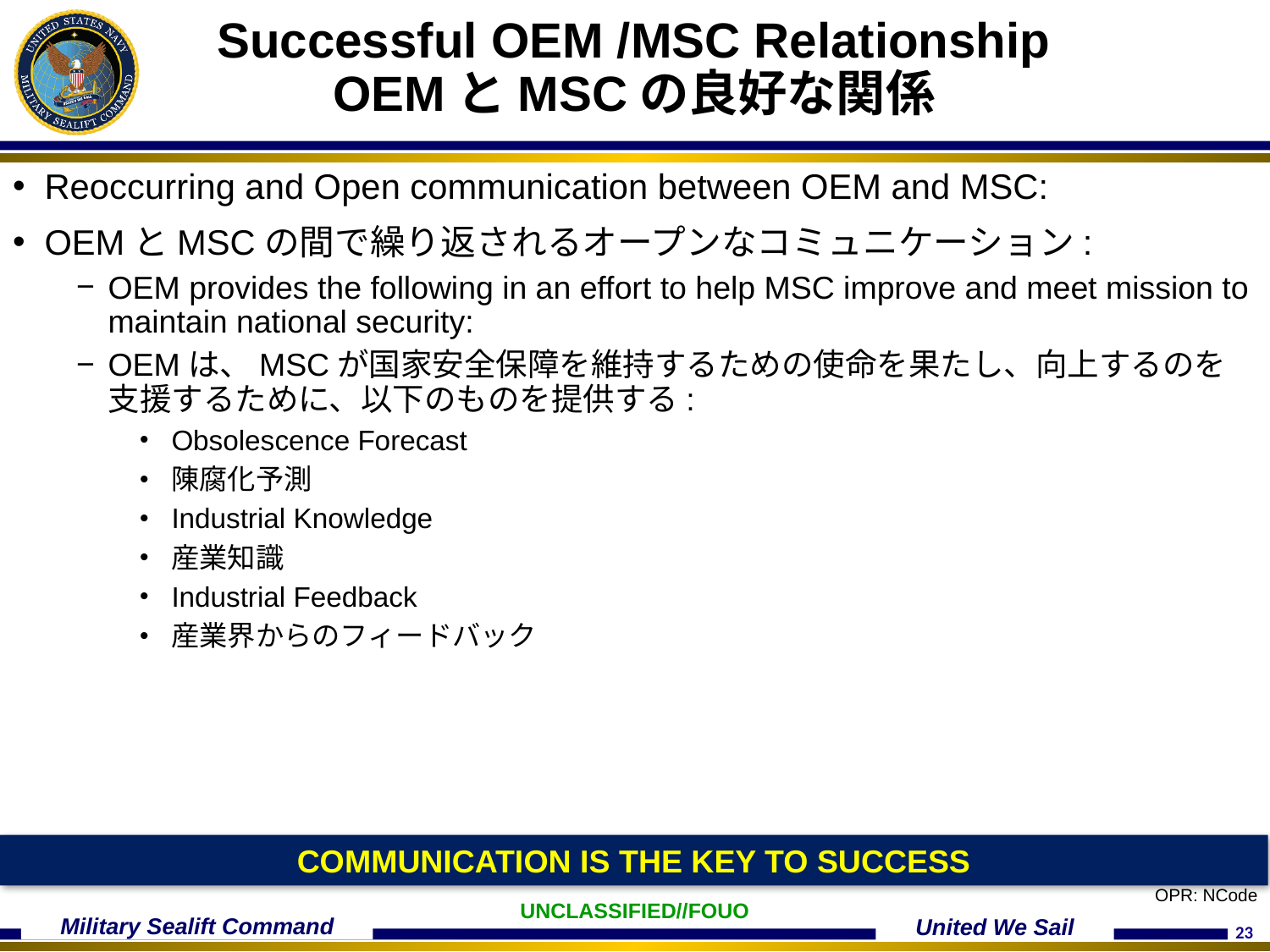

# Successful OEM /MSC Relationship OEMとMSCの良好な関係
Reoccurring and Open communication between OEM and MSC:
OEMとMSCの間で繰り返されるオープンなコミュニケーション:
OEM provides the following in an effort to help MSC improve and meet mission to maintain national security:
OEMは、MSCが国家安全保障を維持するための使命を果たし、向上するのを支援するために、以下のものを提供する:
Obsolescence Forecast
陳腐化予測
Industrial Knowledge
産業知識
Industrial Feedback
産業界からのフィードバック

COMMUNICATION IS THE KEY TO SUCCESS